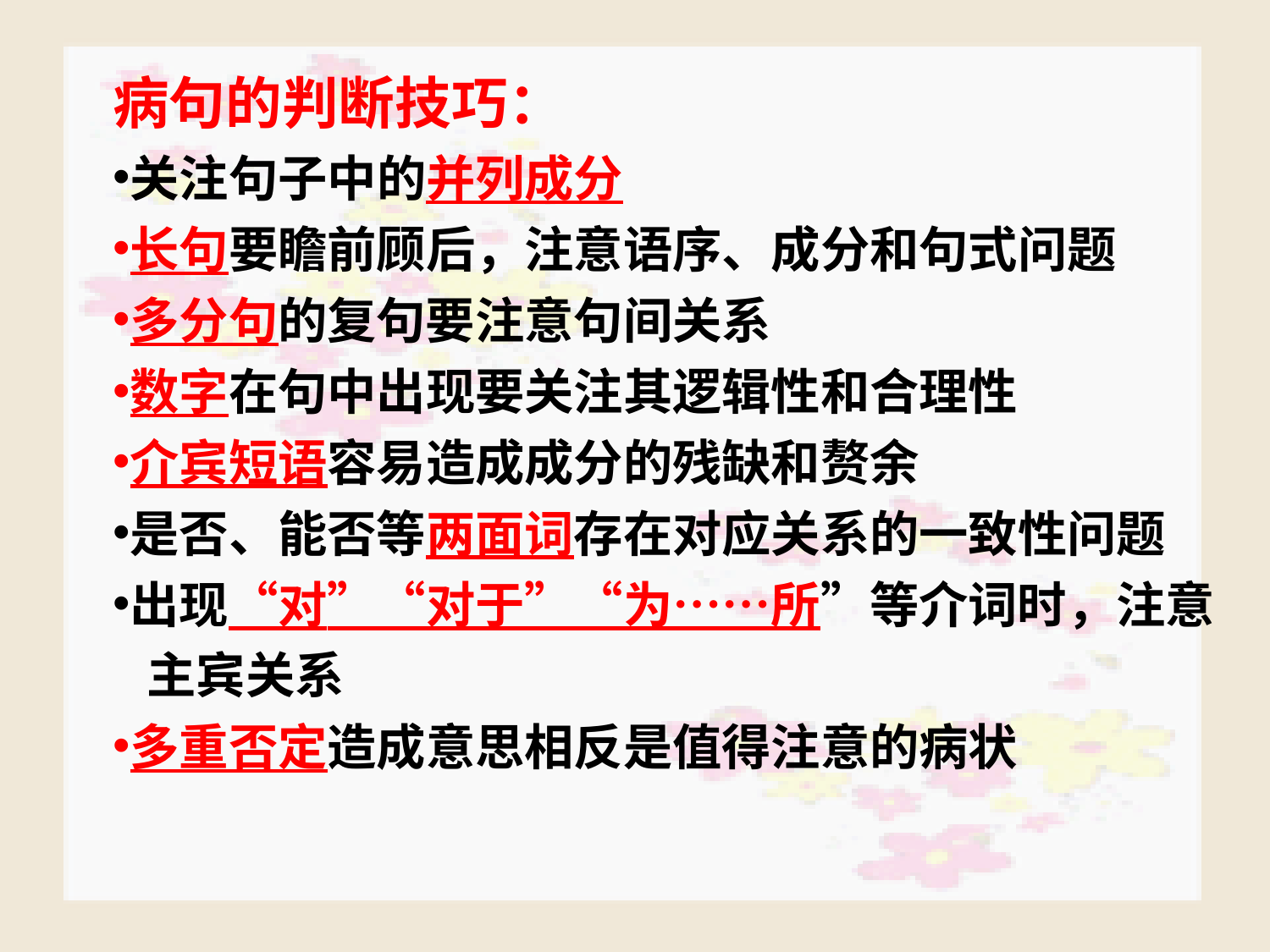

病句的判断技巧：
关注句子中的并列成分
长句要瞻前顾后，注意语序、成分和句式问题
多分句的复句要注意句间关系
数字在句中出现要关注其逻辑性和合理性
介宾短语容易造成成分的残缺和赘余
是否、能否等两面词存在对应关系的一致性问题
出现“对”“对于”“为……所”等介词时，注意
  主宾关系
多重否定造成意思相反是值得注意的病状